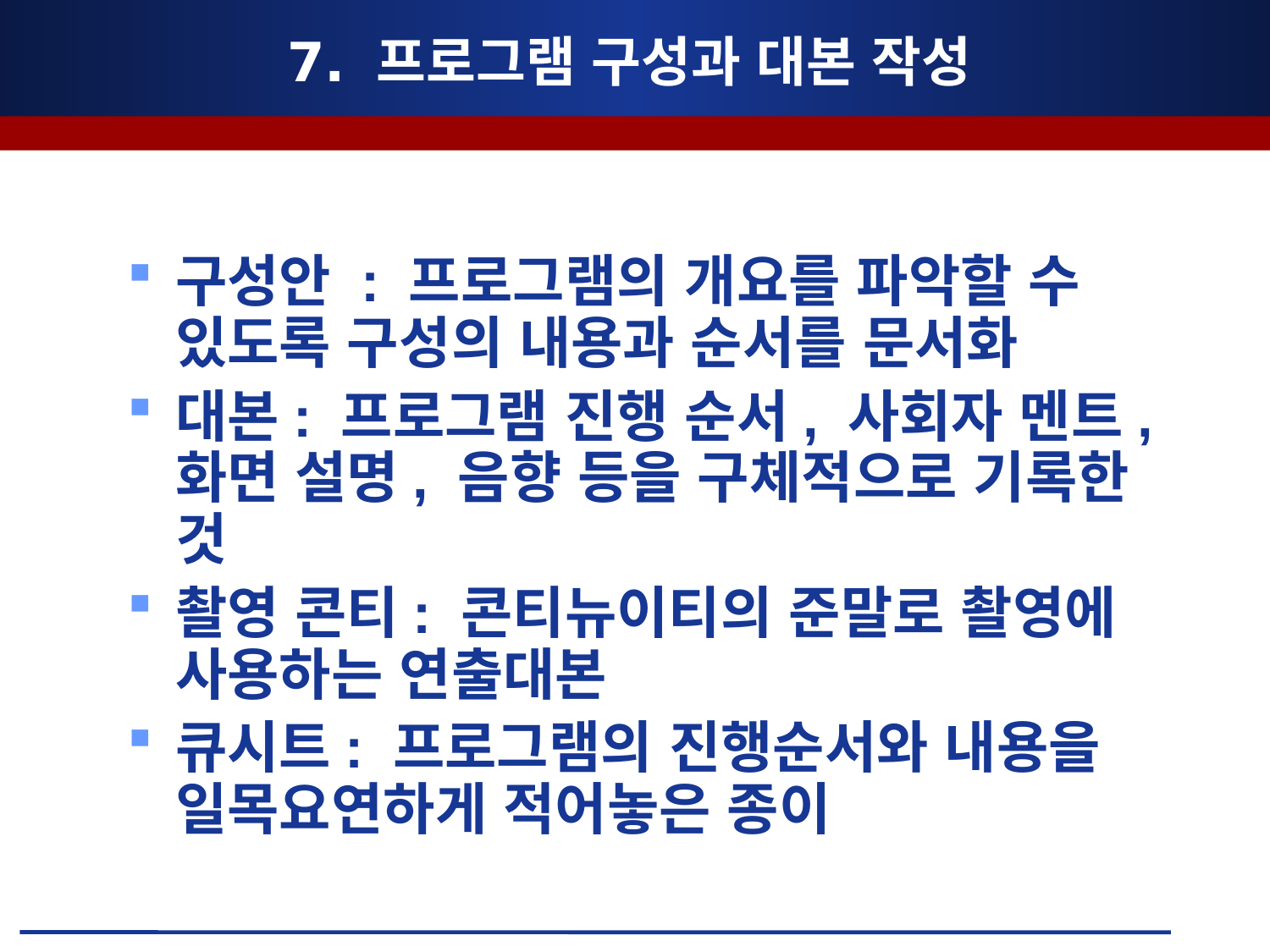

# 7. 프로그램 구성과 대본 작성

구성안 : 프로그램의 개요를 파악할 수 있도록 구성의 내용과 순서를 문서화
대본: 프로그램 진행 순서, 사회자 멘트, 화면 설명, 음향 등을 구체적으로 기록한 것
촬영 콘티: 콘티뉴이티의 준말로 촬영에 사용하는 연출대본
큐시트: 프로그램의 진행순서와 내용을 일목요연하게 적어놓은 종이